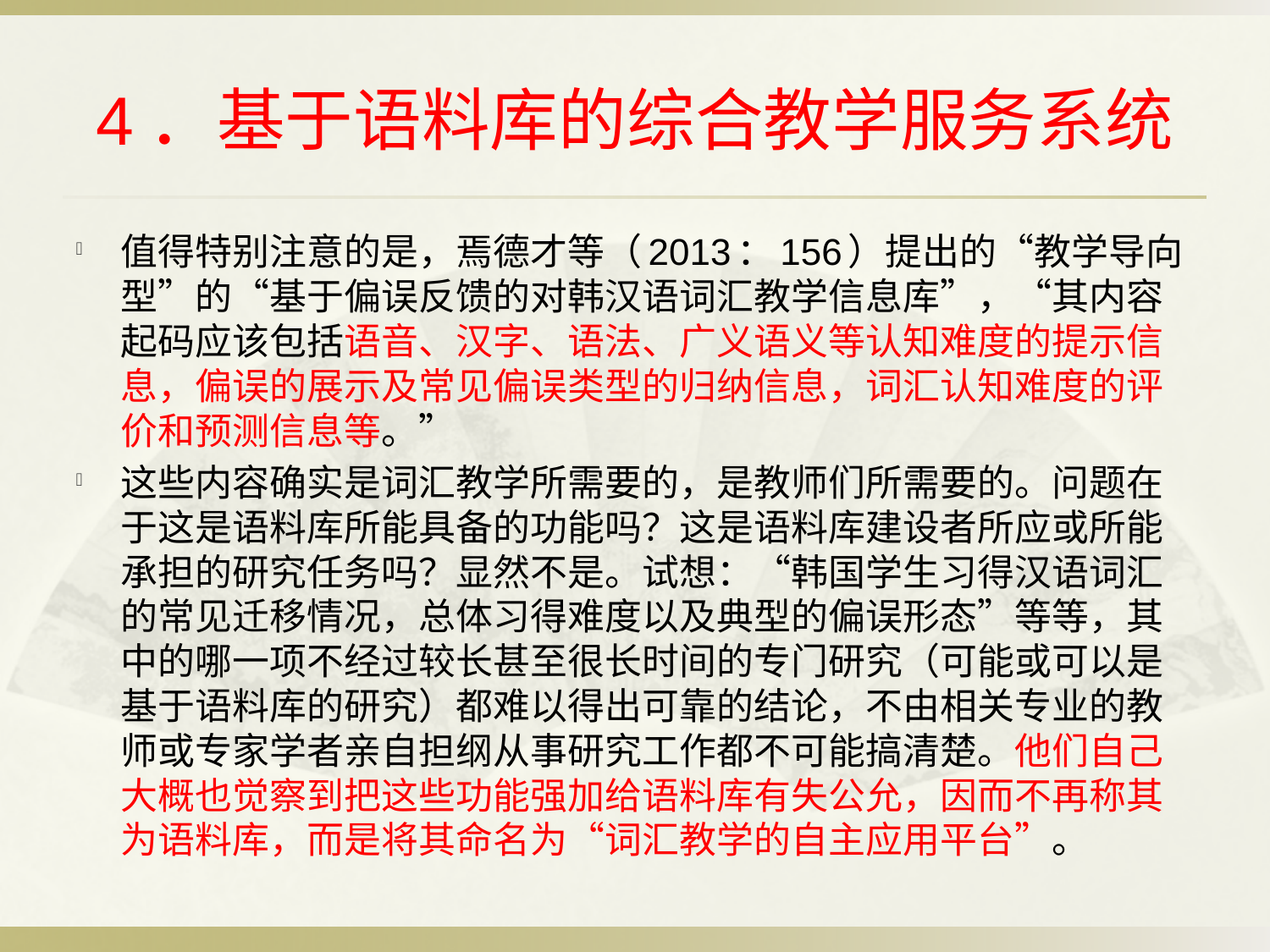

# 4．基于语料库的综合教学服务系统
值得特别注意的是，焉德才等（2013：156）提出的“教学导向型”的“基于偏误反馈的对韩汉语词汇教学信息库”，“其内容起码应该包括语音、汉字、语法、广义语义等认知难度的提示信息，偏误的展示及常见偏误类型的归纳信息，词汇认知难度的评价和预测信息等。”
这些内容确实是词汇教学所需要的，是教师们所需要的。问题在于这是语料库所能具备的功能吗？这是语料库建设者所应或所能承担的研究任务吗？显然不是。试想：“韩国学生习得汉语词汇的常见迁移情况，总体习得难度以及典型的偏误形态”等等，其中的哪一项不经过较长甚至很长时间的专门研究（可能或可以是基于语料库的研究）都难以得出可靠的结论，不由相关专业的教师或专家学者亲自担纲从事研究工作都不可能搞清楚。他们自己大概也觉察到把这些功能强加给语料库有失公允，因而不再称其为语料库，而是将其命名为“词汇教学的自主应用平台”。